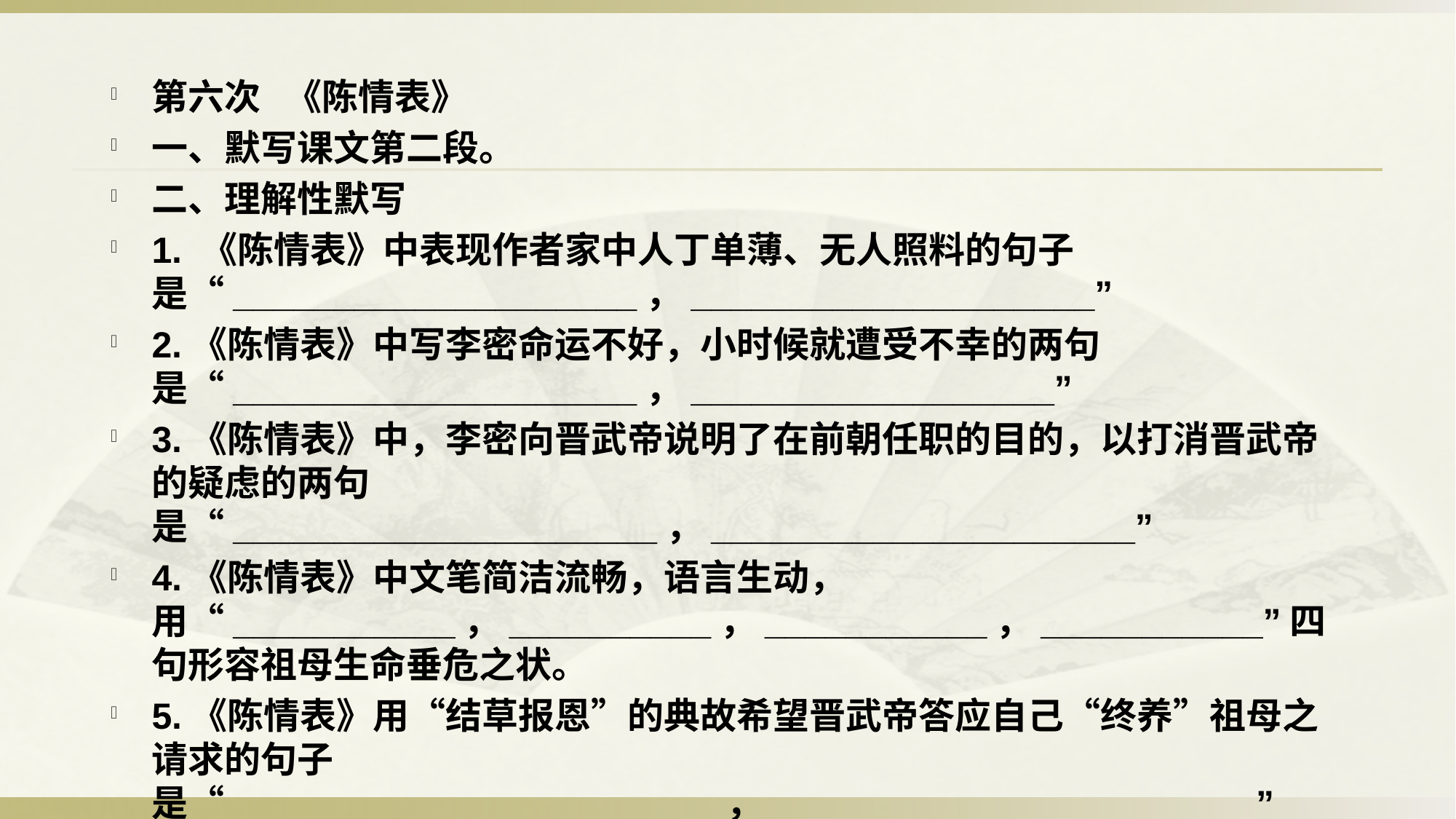

第六次   《陈情表》
一、默写课文第二段。
二、理解性默写
1. 《陈情表》中表现作者家中人丁单薄、无人照料的句子是“____________________，____________________”
2.《陈情表》中写李密命运不好，小时候就遭受不幸的两句是“____________________，__________________”
3.《陈情表》中，李密向晋武帝说明了在前朝任职的目的，以打消晋武帝的疑虑的两句是“_____________________，_____________________”
4.《陈情表》中文笔简洁流畅，语言生动，用“___________，__________，___________，___________”四句形容祖母生命垂危之状。
5.《陈情表》用“结草报恩”的典故希望晋武帝答应自己“终养”祖母之请求的句子是“________________________，________________________”